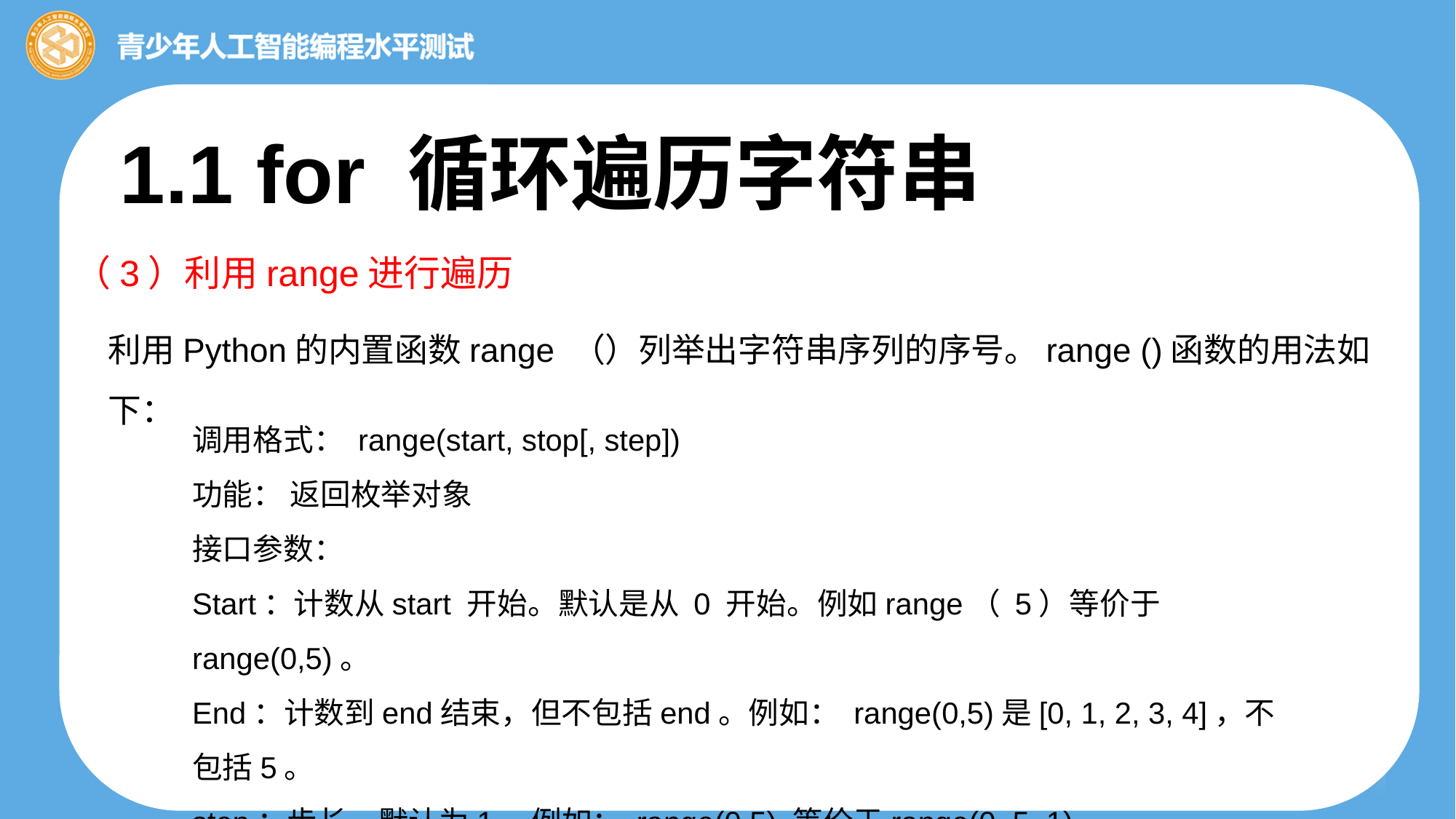

1.1 for 循环遍历字符串
（3）利用range进行遍历
利用Python的内置函数range （）列举出字符串序列的序号。range ()函数的用法如下：
调用格式： range(start, stop[, step])
功能： 返回枚举对象
接口参数：
Start：计数从start 开始。默认是从 0 开始。例如range（ 5）等价于range(0,5)。
End：计数到end结束，但不包括end。例如： range(0,5)是[0, 1, 2, 3, 4]，不包括5。
step：步长，默认为1。例如： range(0,5) 等价于range(0, 5, 1)